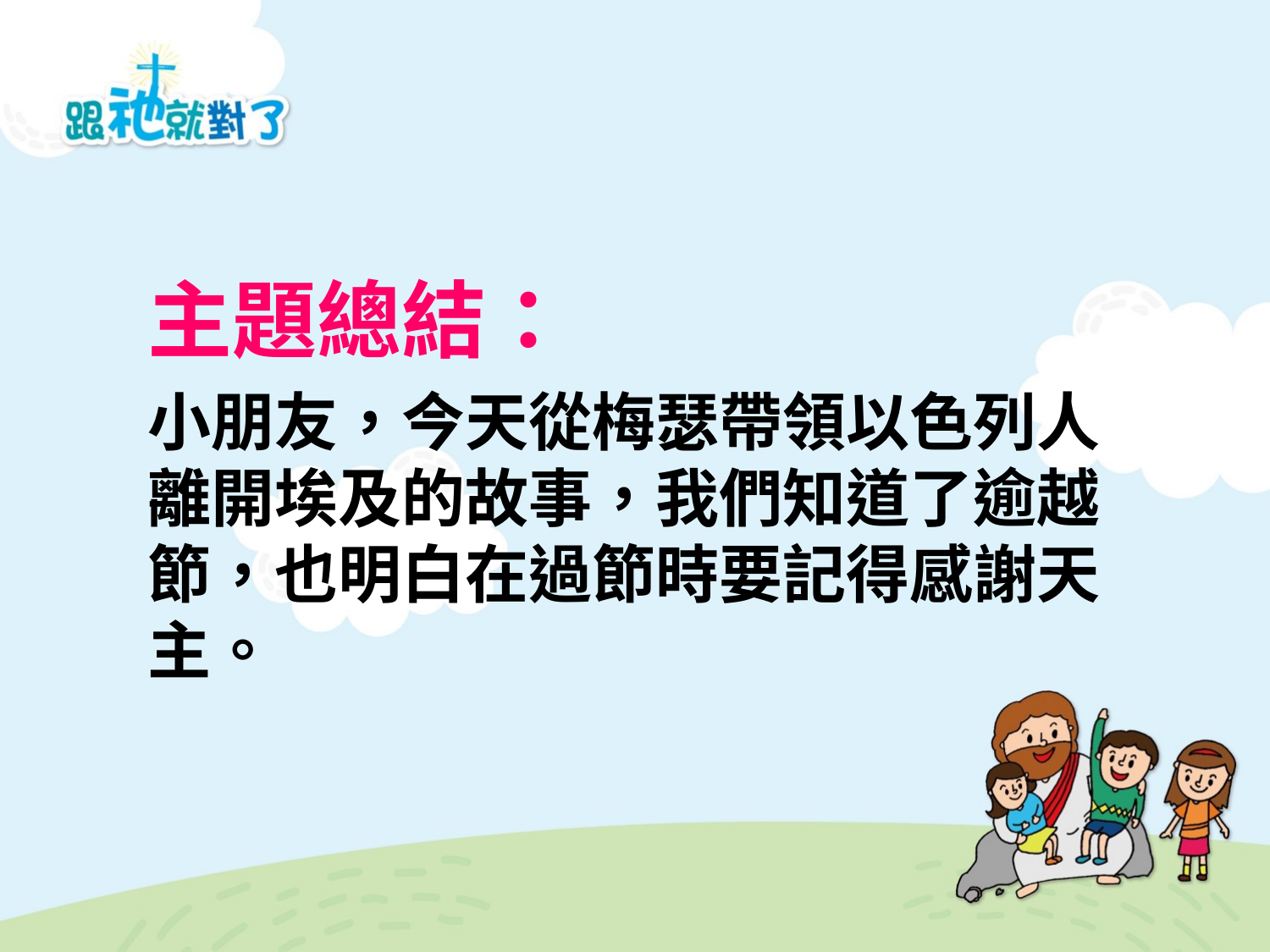

主題總結：
小朋友，今天從梅瑟帶領以色列人離開埃及的故事，我們知道了逾越節，也明白在過節時要記得感謝天主。